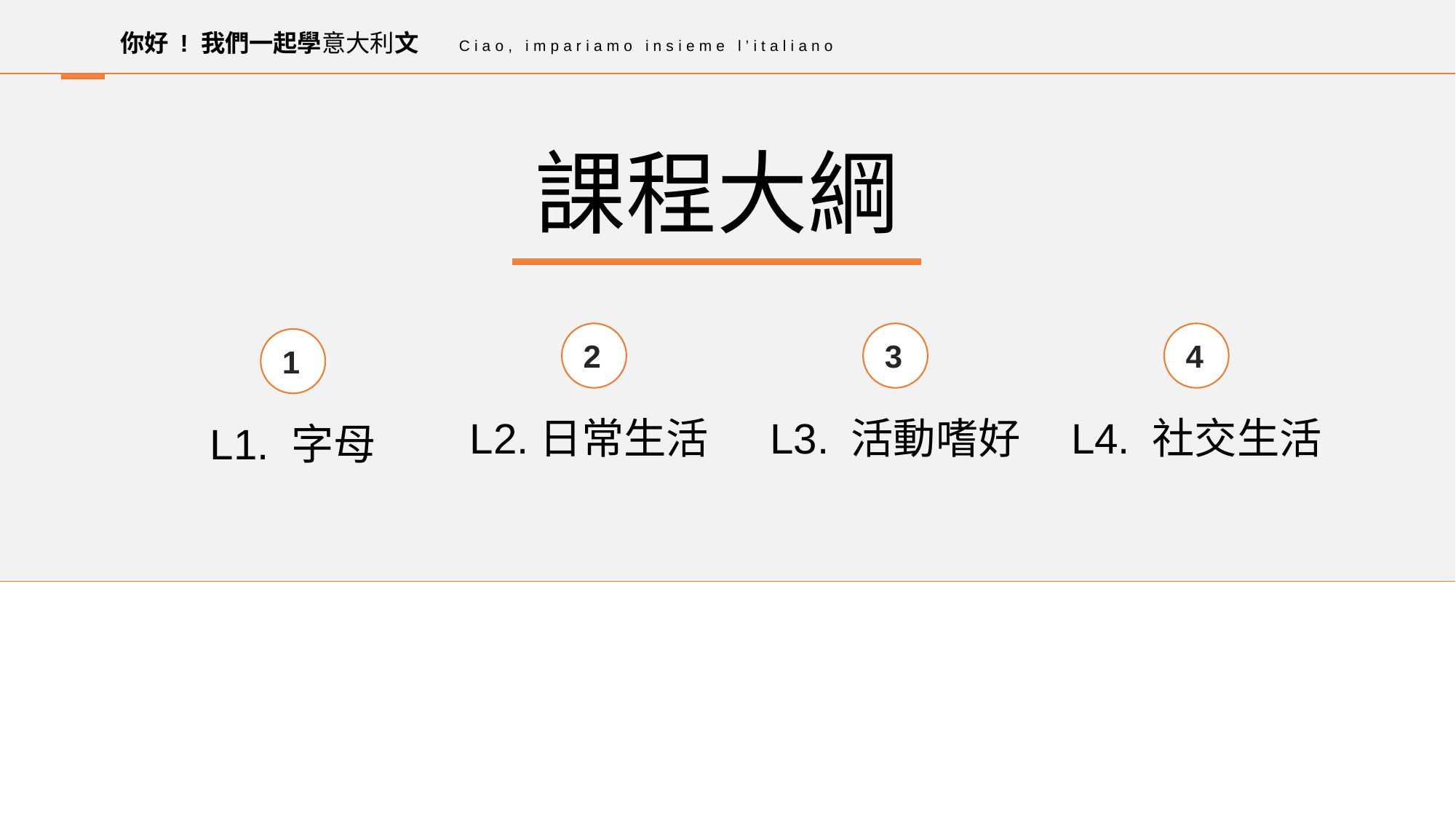

你好 ! 我們一起學意大利文
Ciao, impariamo insieme l’italiano

課程大綱

2
L2.日常生活

3
L3. 活動嗜好

4
L4. 社交生活

1
L1. 字母